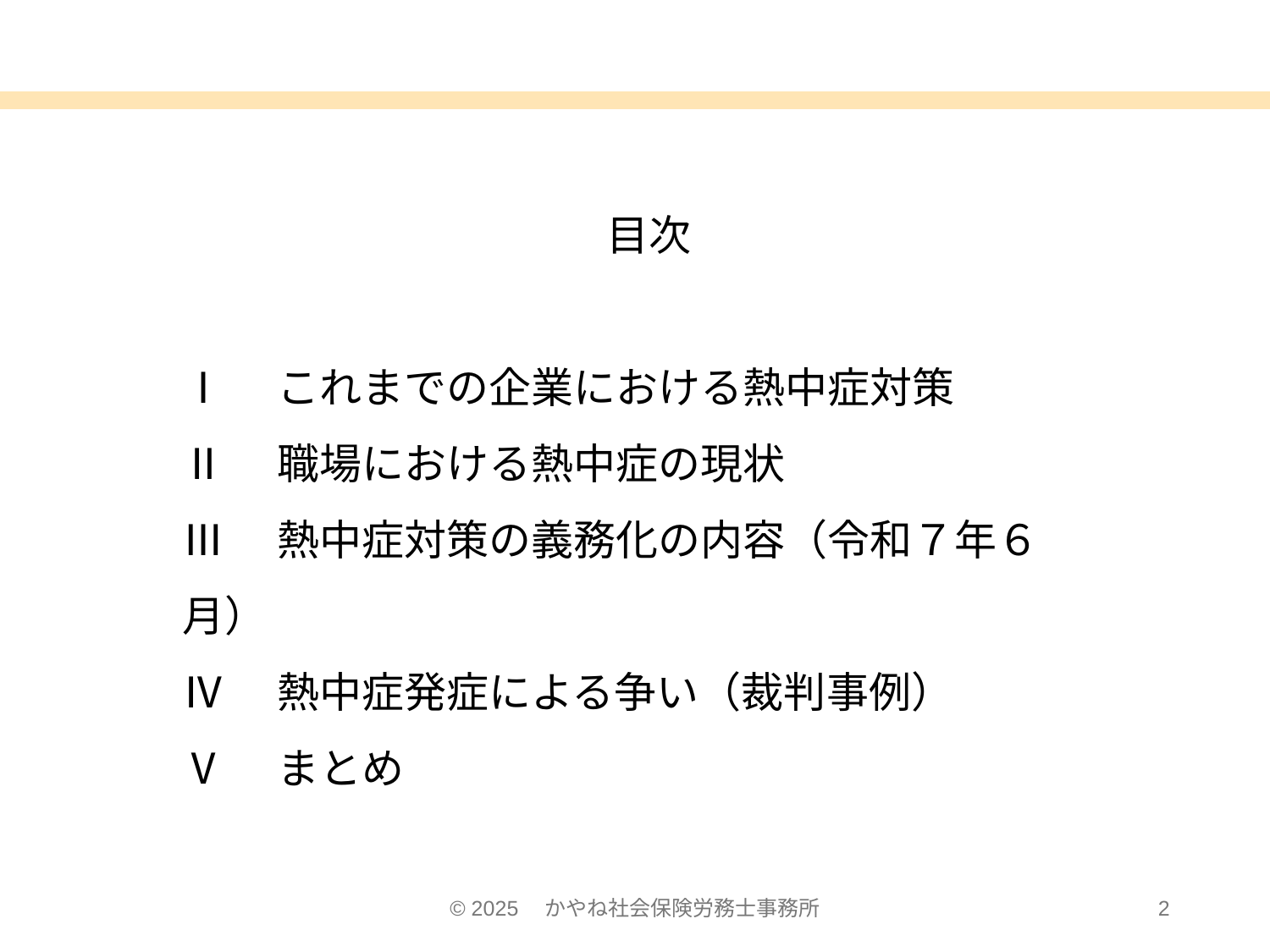

目次
Ⅰ　これまでの企業における熱中症対策
Ⅱ　職場における熱中症の現状
Ⅲ　熱中症対策の義務化の内容（令和７年６月）
Ⅳ　熱中症発症による争い（裁判事例）
Ⅴ　まとめ
© 2025　かやね社会保険労務士事務所
2